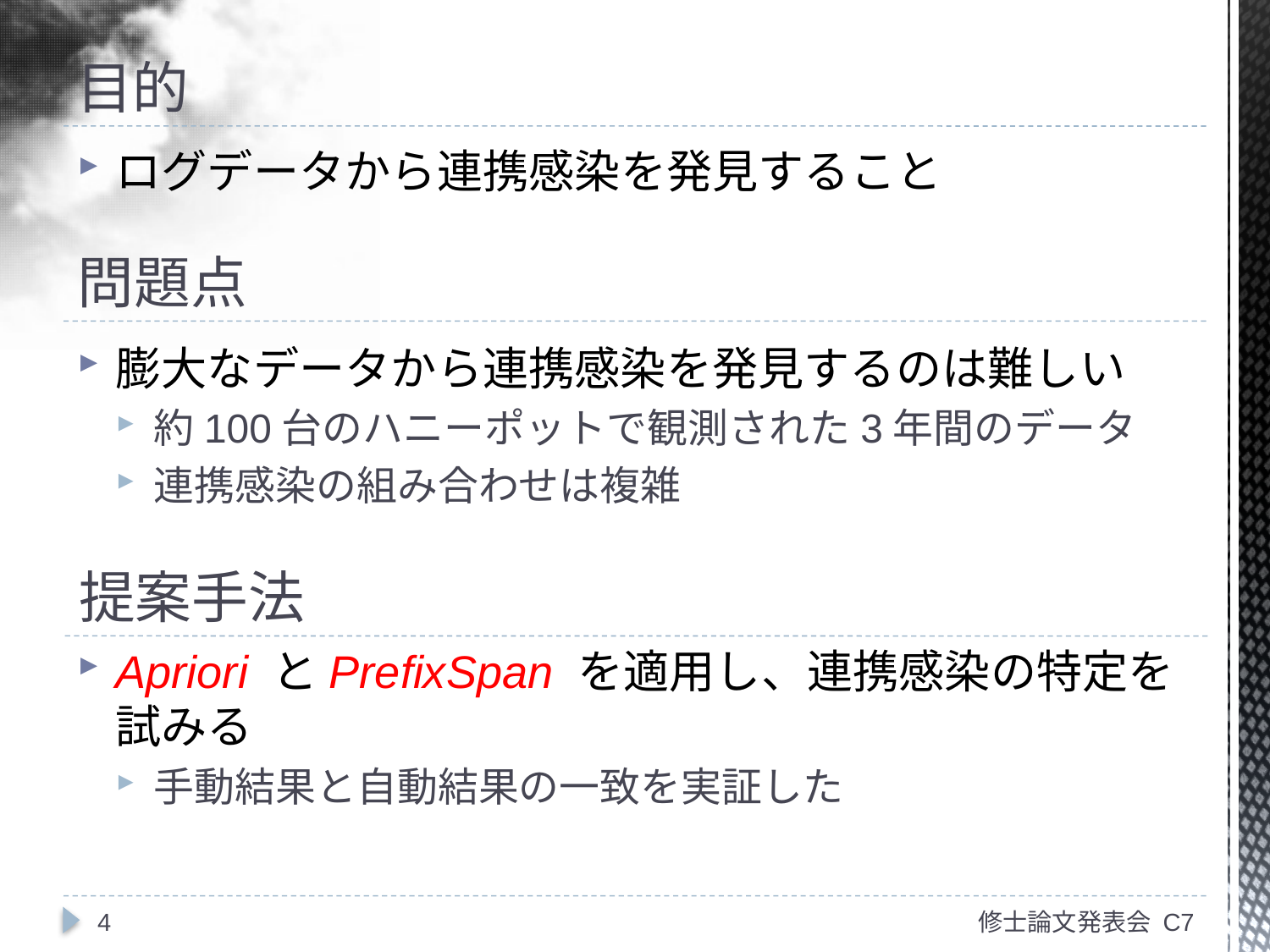

# 目的
ログデータから連携感染を発見すること

膨大なデータから連携感染を発見するのは難しい
約100台のハニーポットで観測された3年間のデータ
連携感染の組み合わせは複雑

Apriori とPrefixSpan を適用し、連携感染の特定を試みる
手動結果と自動結果の一致を実証した

問題点

提案手法

4
修士論文発表会 C7